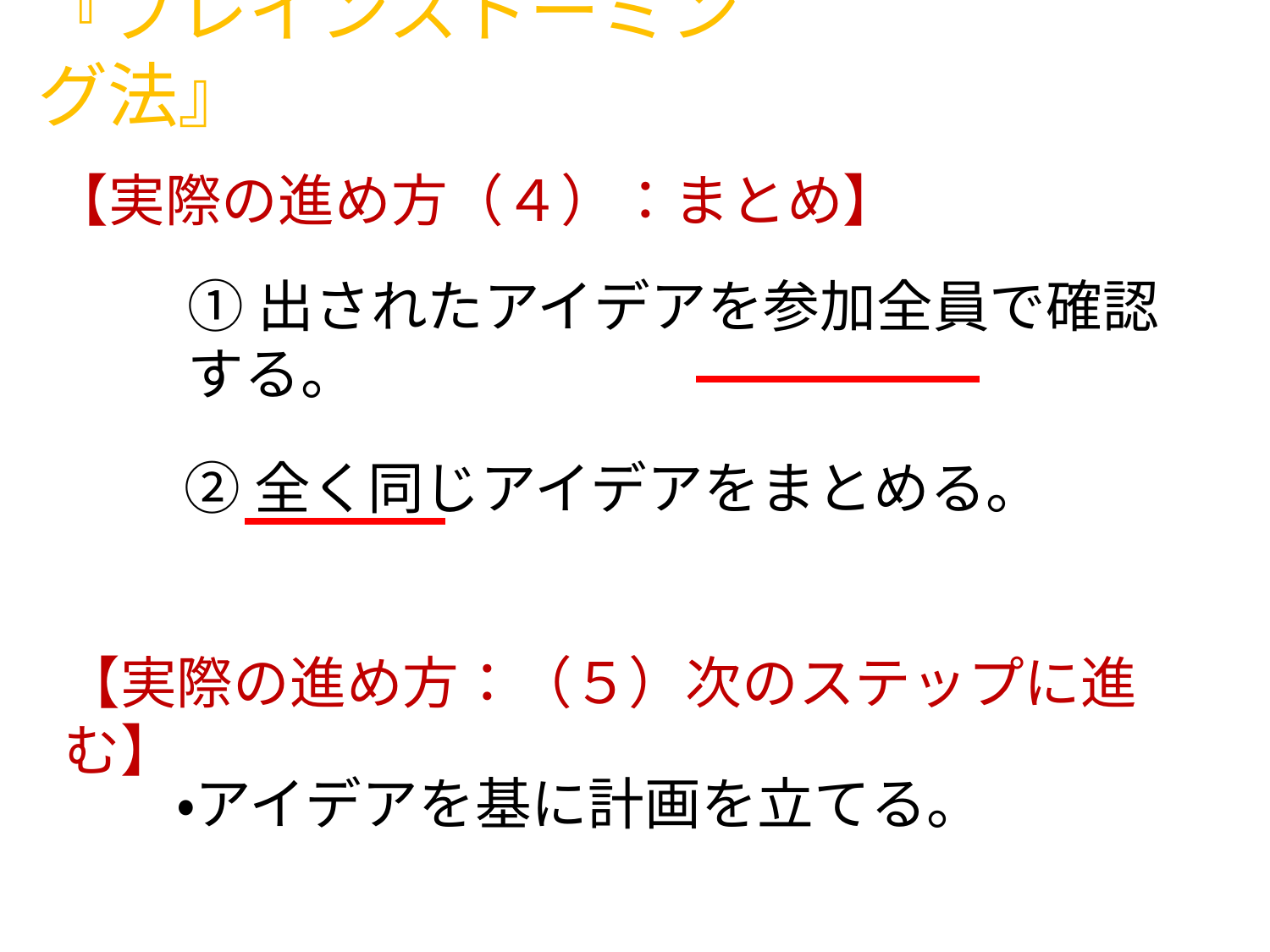

『ブレインストーミング法』
【実際の進め方（４）：まとめ】
①出されたアイデアを参加全員で確認する。
②全く同じアイデアをまとめる。
【実際の進め方：（５）次のステップに進む】
・アイデアを基に計画を立てる。